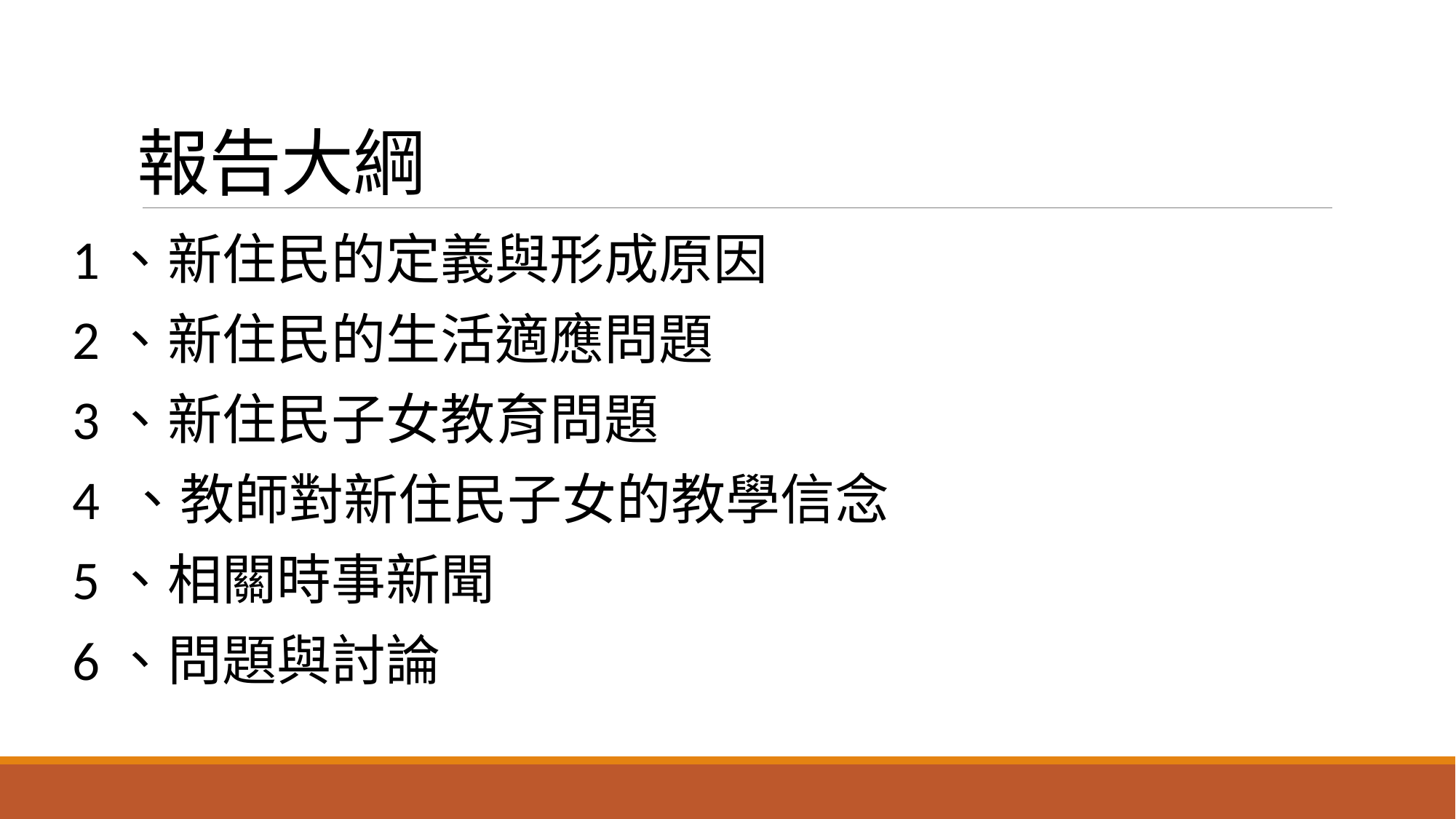

# 報告大綱
1、新住民的定義與形成原因
2、新住民的生活適應問題
3、新住民子女教育問題
4 、教師對新住民子女的教學信念
5、相關時事新聞
6、問題與討論